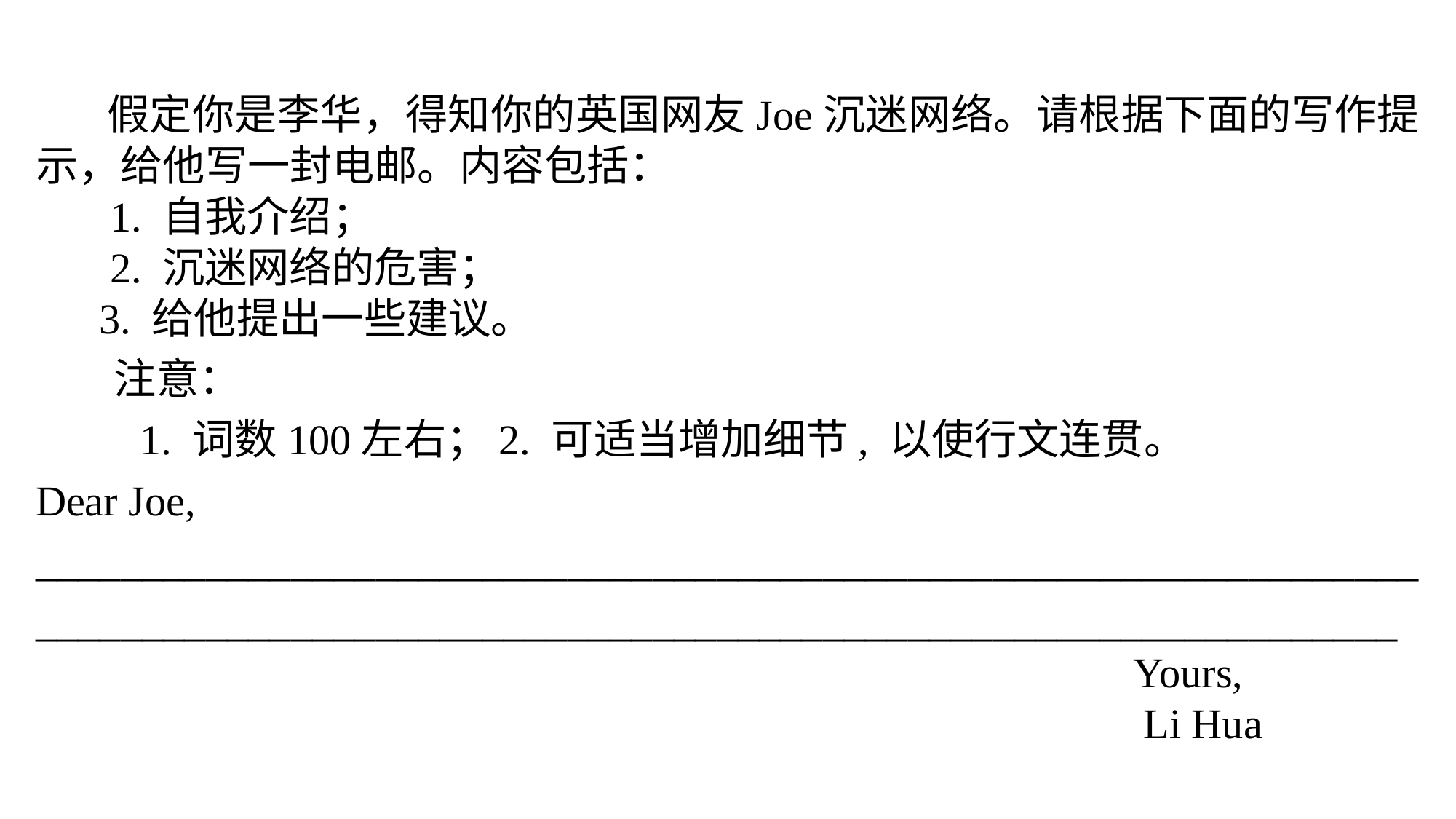

假定你是李华，得知你的英国网友Joe沉迷网络。请根据下面的写作提示，给他写一封电邮。内容包括：
    1. 自我介绍；
    2. 沉迷网络的危害；
   3. 给他提出一些建议。
    注意：
       1. 词数100左右；2. 可适当增加细节, 以使行文连贯。
Dear Joe,
_________________________________________________________________________________________________________________________________
                                                                                                        Yours,
                                                                                                         Li Hua